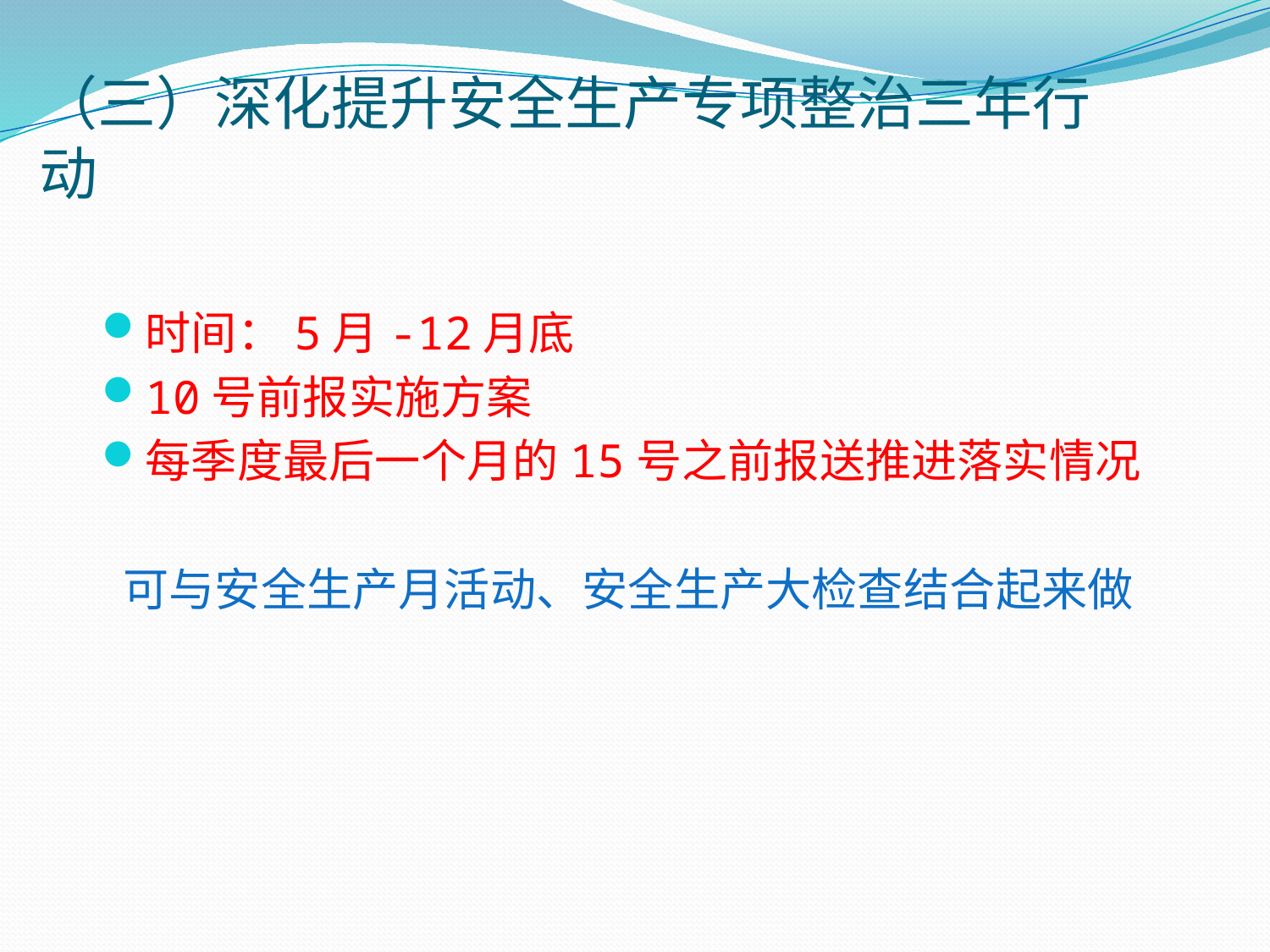

# （三）深化提升安全生产专项整治三年行动
时间：5月-12月底
10号前报实施方案
每季度最后一个月的15号之前报送推进落实情况

 可与安全生产月活动、安全生产大检查结合起来做